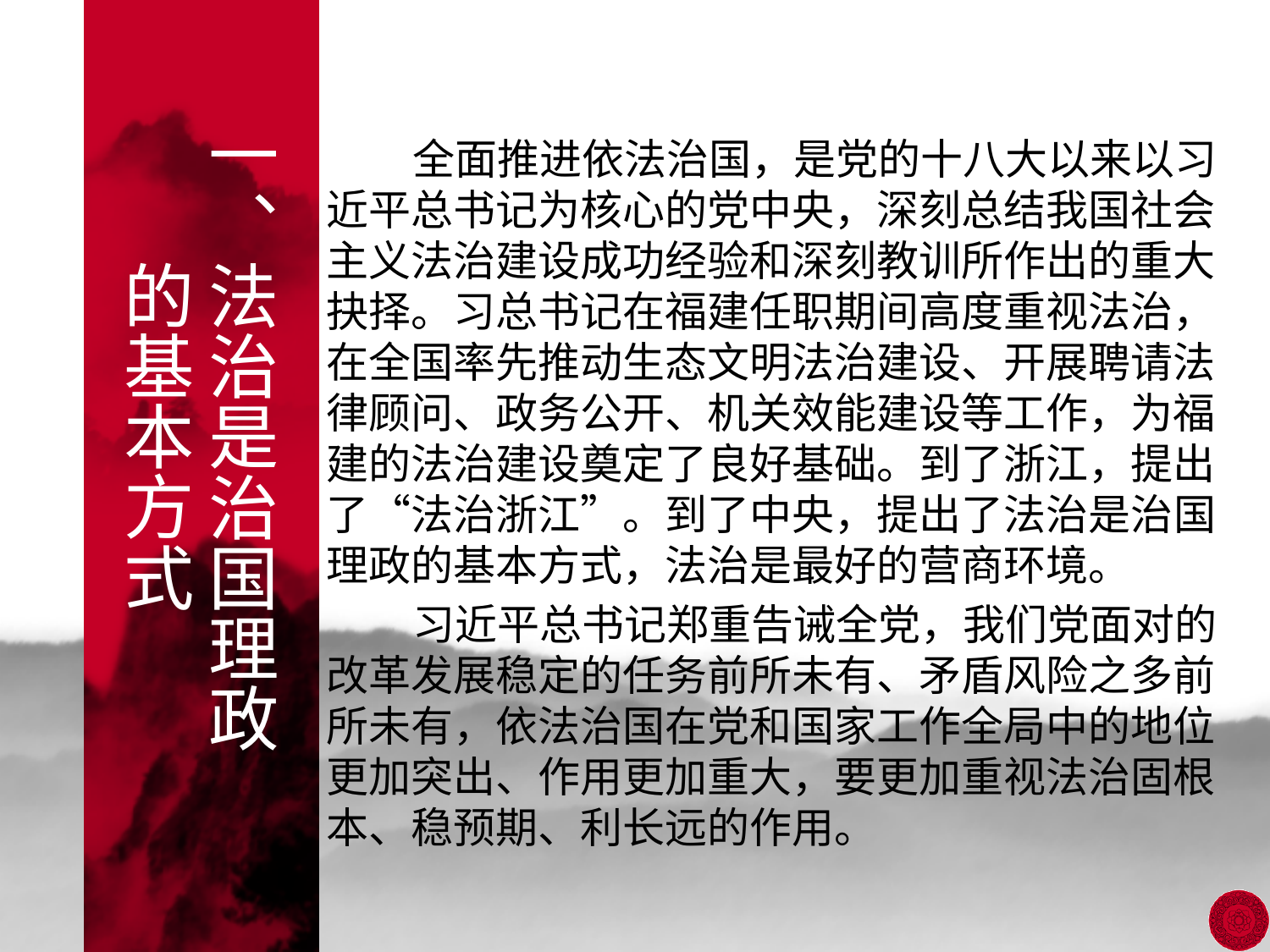

全面推进依法治国，是党的十八大以来以习近平总书记为核心的党中央，深刻总结我国社会主义法治建设成功经验和深刻教训所作出的重大抉择。习总书记在福建任职期间高度重视法治，在全国率先推动生态文明法治建设、开展聘请法律顾问、政务公开、机关效能建设等工作，为福建的法治建设奠定了良好基础。到了浙江，提出了“法治浙江”。到了中央，提出了法治是治国理政的基本方式，法治是最好的营商环境。
        习近平总书记郑重告诫全党，我们党面对的改革发展稳定的任务前所未有、矛盾风险之多前所未有，依法治国在党和国家工作全局中的地位更加突出、作用更加重大，要更加重视法治固根本、稳预期、利长远的作用。
# 一、法治是治国理政 的基本方式